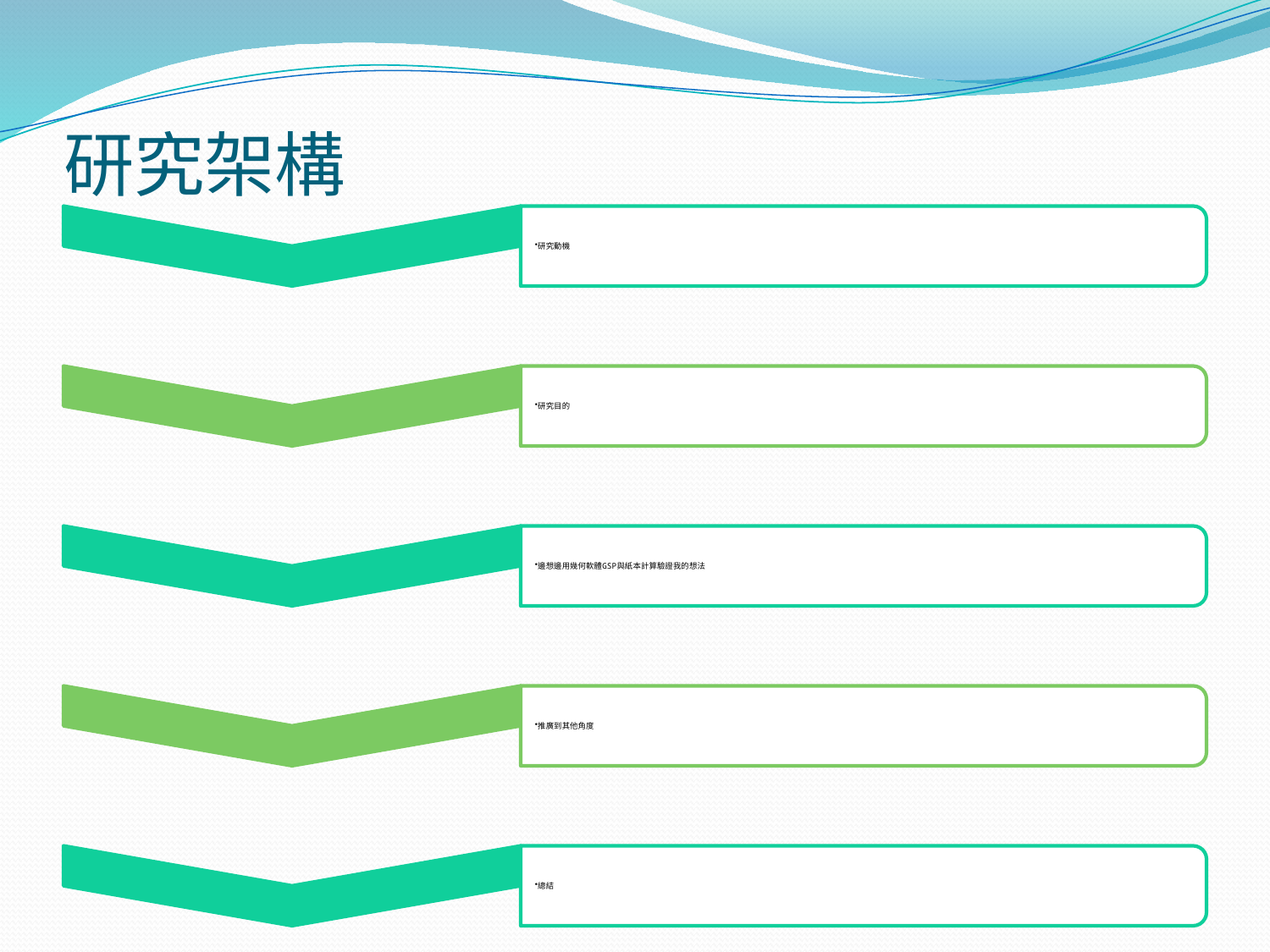

# 研究架構
研究動機
研究目的
邊想邊用幾何軟體GSP與紙本計算驗證我的想法
推廣到其他角度
總結